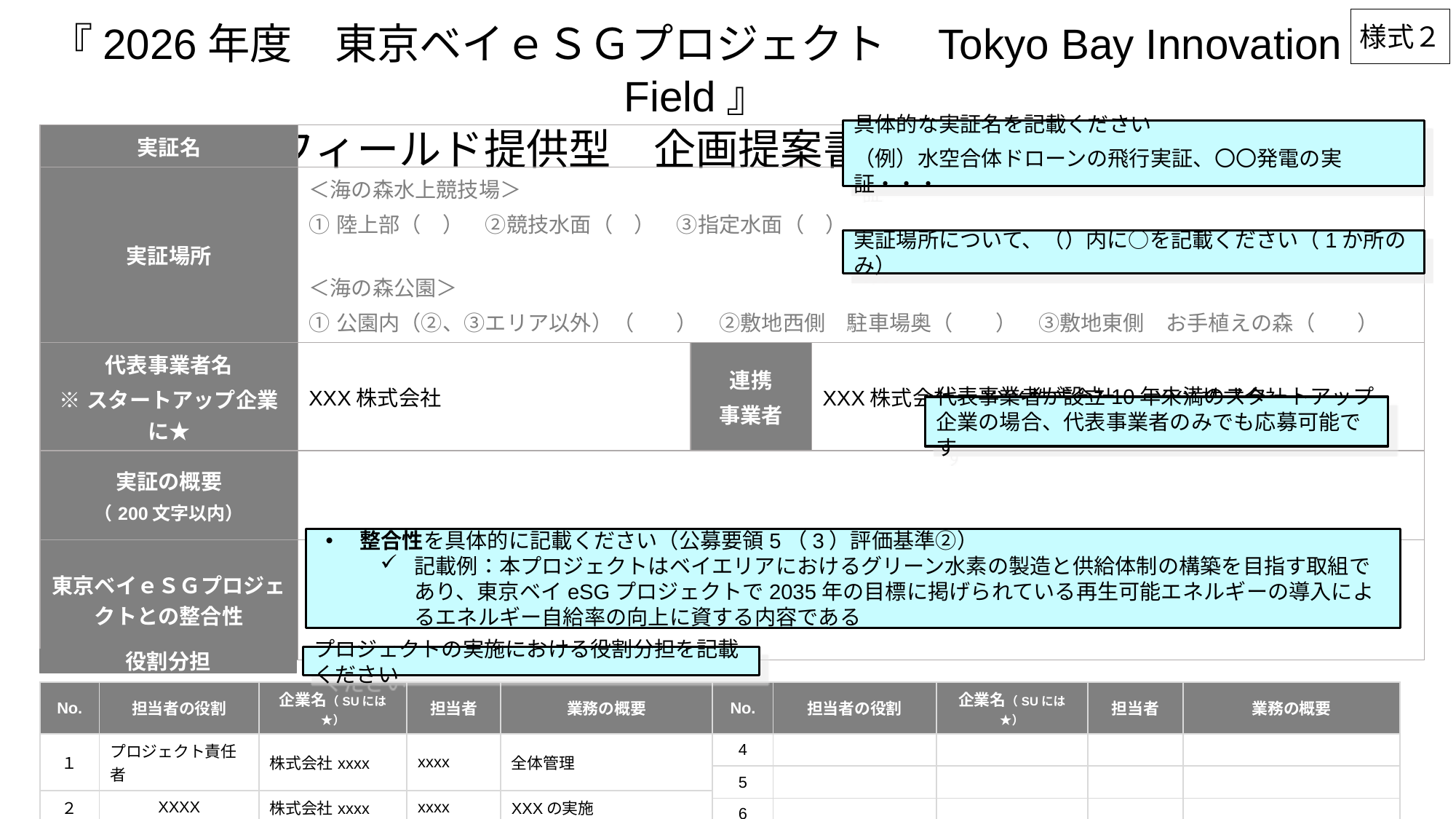

『2026年度　東京ベイｅＳＧプロジェクト　Tokyo Bay Innovation Field』
フィールド提供型　企画提案書（一時利用）
様式２
具体的な実証名を記載ください
（例）水空合体ドローンの飛行実証、〇〇発電の実証・・・
| 実証名 |  |  |  |
| --- | --- | --- | --- |
| 実証場所 | ＜海の森水上競技場＞ ①陸上部（　）　②競技水面（　）　③指定水面（　） ＜海の森公園＞ ①公園内（②、③エリア以外）（　　）　②敷地西側　駐車場奥（　　）　③敷地東側　お手植えの森（　　） |  |  |
| 代表事業者名 ※スタートアップ企業に★ | XXX株式会社 | 連携 事業者 | XXX株式会社、XXX株式会社、, XXX株式会社 |
| 実証の概要 （200文字以内） |  |  |  |
| 東京ベイｅＳＧプロジェクトとの整合性 |  |  |  |
実証場所について、（）内に○を記載ください（1か所のみ）
代表事業者が設立10年未満のスタートアップ企業の場合、代表事業者のみでも応募可能です
整合性を具体的に記載ください（公募要領5（3）評価基準②）
記載例：本プロジェクトはベイエリアにおけるグリーン水素の製造と供給体制の構築を目指す取組であり、東京ベイeSGプロジェクトで2035年の目標に掲げられている再生可能エネルギーの導入によるエネルギー自給率の向上に資する内容である
プロジェクトの実施における役割分担を記載ください
役割分担
| No. | 担当者の役割 | 企業名（SUには★） | 担当者 | 業務の概要 |
| --- | --- | --- | --- | --- |
| １ | プロジェクト責任者 | 株式会社xxxx | xxxx | 全体管理 |
| ２ | XXXX | 株式会社xxxx | xxxx | XXXの実施 |
| 3 |  |  |  |  |
| No. | 担当者の役割 | 企業名（SUには★） | 担当者 | 業務の概要 |
| --- | --- | --- | --- | --- |
| 4 |  |  |  |  |
| 5 |  |  |  |  |
| 6 |  |  |  |  |